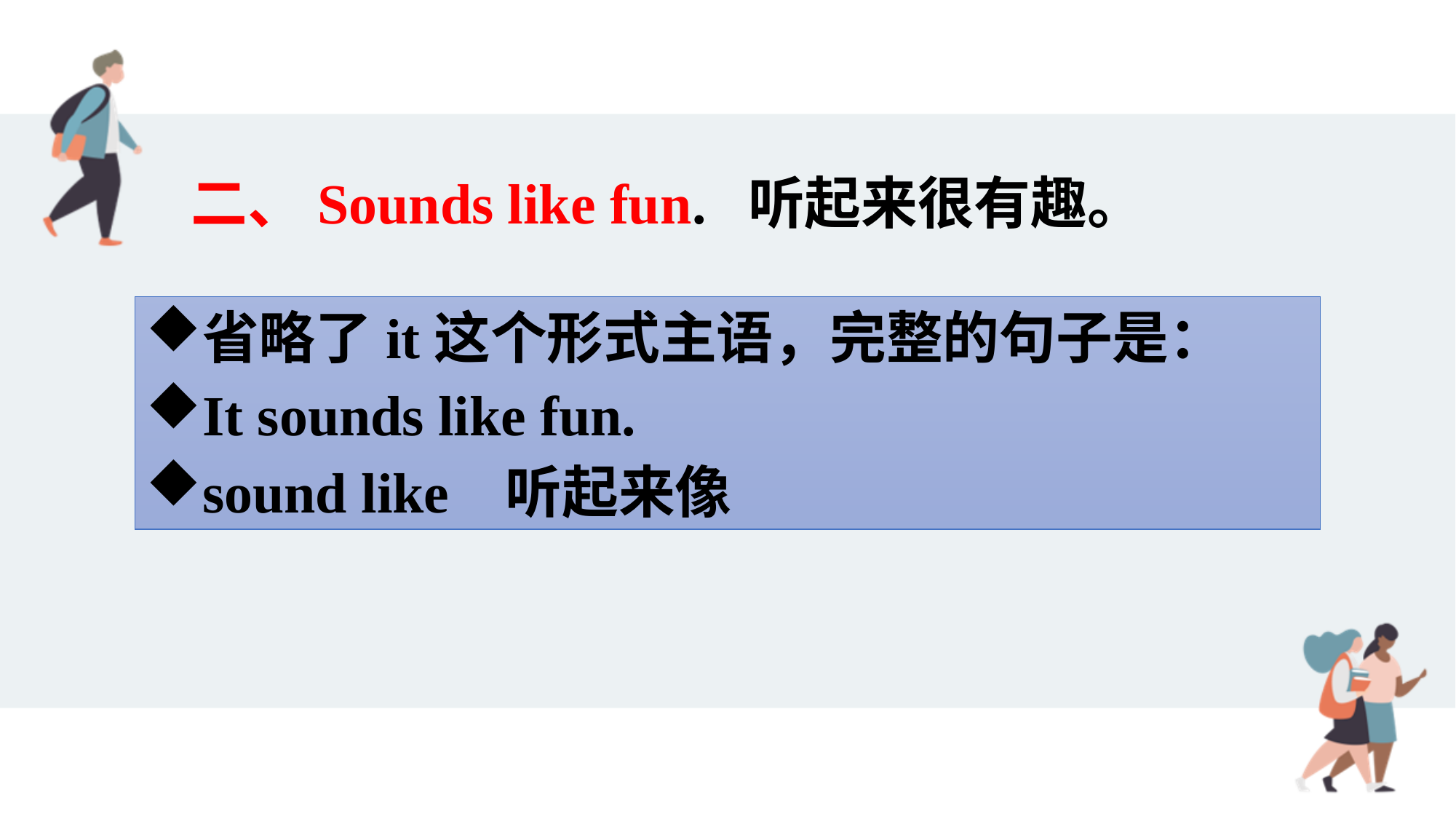

二、Sounds like fun.  听起来很有趣。
省略了it这个形式主语，完整的句子是：
It sounds like fun.
sound like   听起来像